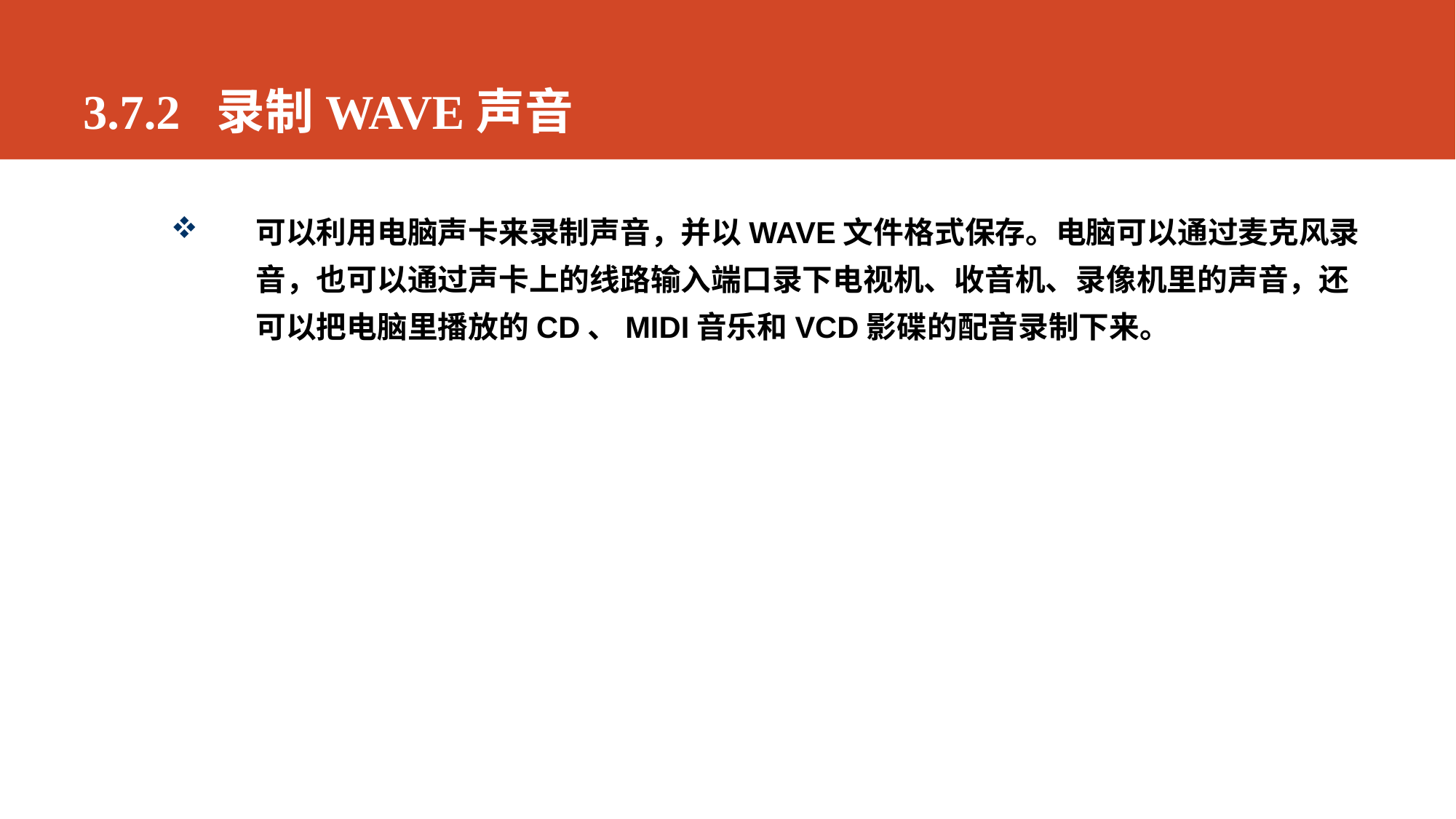

# 3.7.2  录制WAVE声音
可以利用电脑声卡来录制声音，并以WAVE文件格式保存。电脑可以通过麦克风录音，也可以通过声卡上的线路输入端口录下电视机、收音机、录像机里的声音，还可以把电脑里播放的CD、MIDI音乐和VCD影碟的配音录制下来。